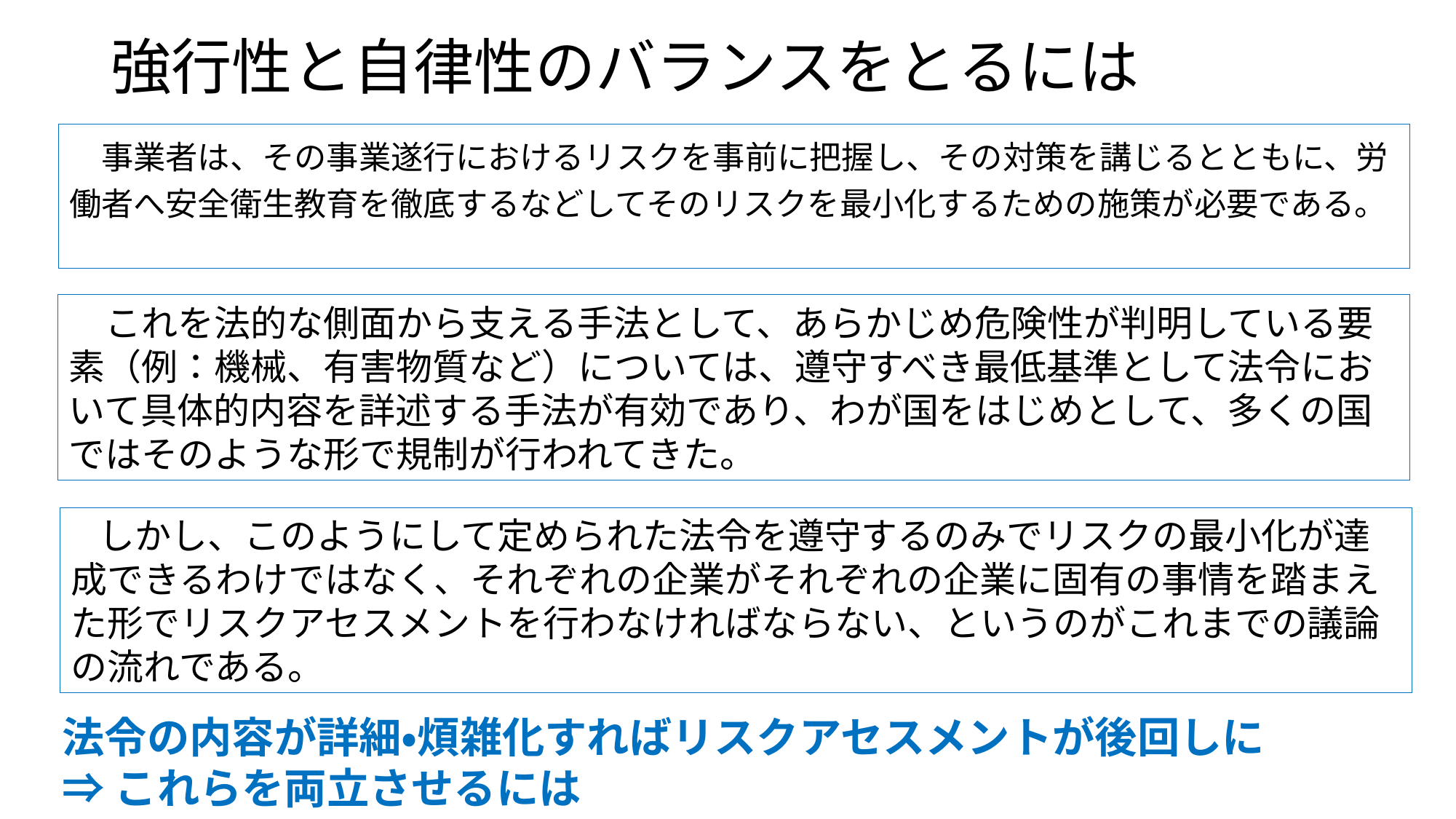

# 強行性と自律性のバランスをとるには
　事業者は、その事業遂行におけるリスクを事前に把握し、その対策を講じるとともに、労働者へ安全衛生教育を徹底するなどしてそのリスクを最小化するための施策が必要である。
　これを法的な側面から支える手法として、あらかじめ危険性が判明している要素（例：機械、有害物質など）については、遵守すべき最低基準として法令において具体的内容を詳述する手法が有効であり、わが国をはじめとして、多くの国ではそのような形で規制が行われてきた。
　しかし、このようにして定められた法令を遵守するのみでリスクの最小化が達成できるわけではなく、それぞれの企業がそれぞれの企業に固有の事情を踏まえた形でリスクアセスメントを行わなければならない、というのがこれまでの議論の流れである。
法令の内容が詳細・煩雑化すればリスクアセスメントが後回しに
⇒これらを両立させるには